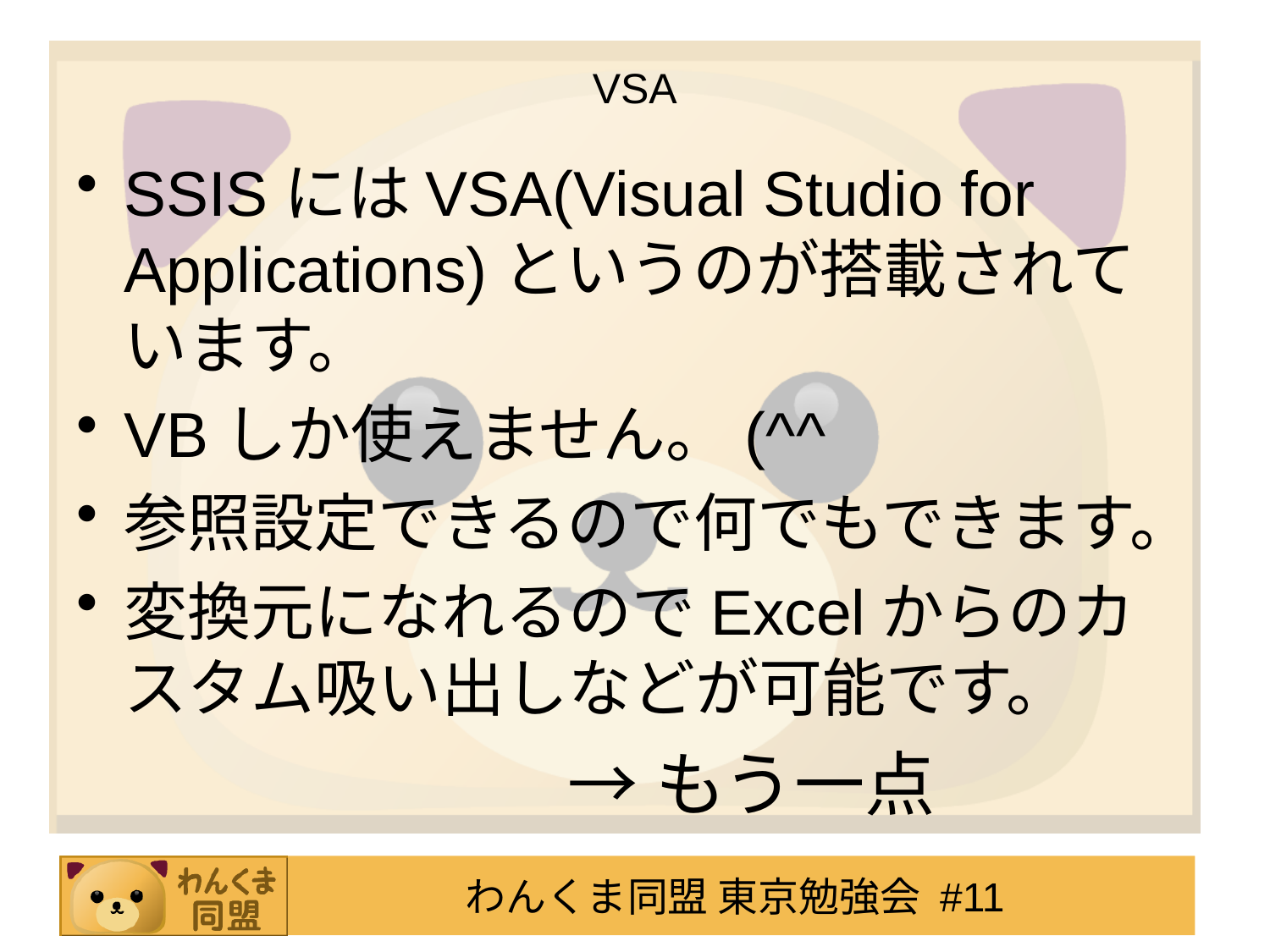

# VSA
SSISにはVSA(Visual Studio for Applications)というのが搭載されています。
VBしか使えません。(^^
参照設定できるので何でもできます。
変換元になれるのでExcelからのカスタム吸い出しなどが可能です。
→もう一点